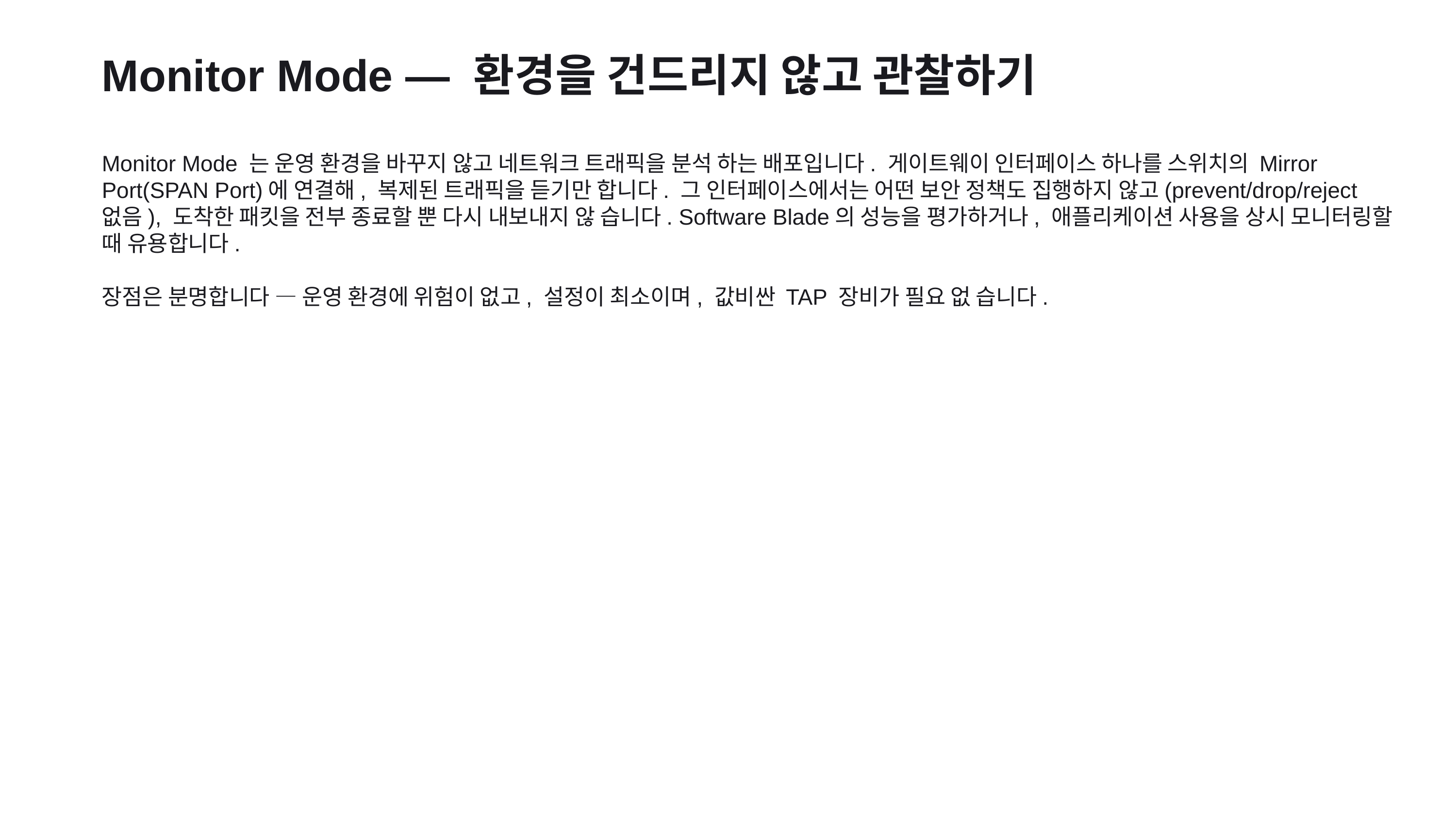

Monitor Mode — 환경을 건드리지 않고 관찰하기
Monitor Mode 는 운영 환경을 바꾸지 않고 네트워크 트래픽을 분석 하는 배포입니다. 게이트웨이 인터페이스 하나를 스위치의 Mirror Port(SPAN Port)에 연결해, 복제된 트래픽을 듣기만 합니다. 그 인터페이스에서는 어떤 보안 정책도 집행하지 않고(prevent/drop/reject 없음), 도착한 패킷을 전부 종료할 뿐 다시 내보내지 않 습니다. Software Blade의 성능을 평가하거나, 애플리케이션 사용을 상시 모니터링할 때 유용합니다.

장점은 분명합니다 — 운영 환경에 위험이 없고, 설정이 최소이며, 값비싼 TAP 장비가 필요 없 습니다.